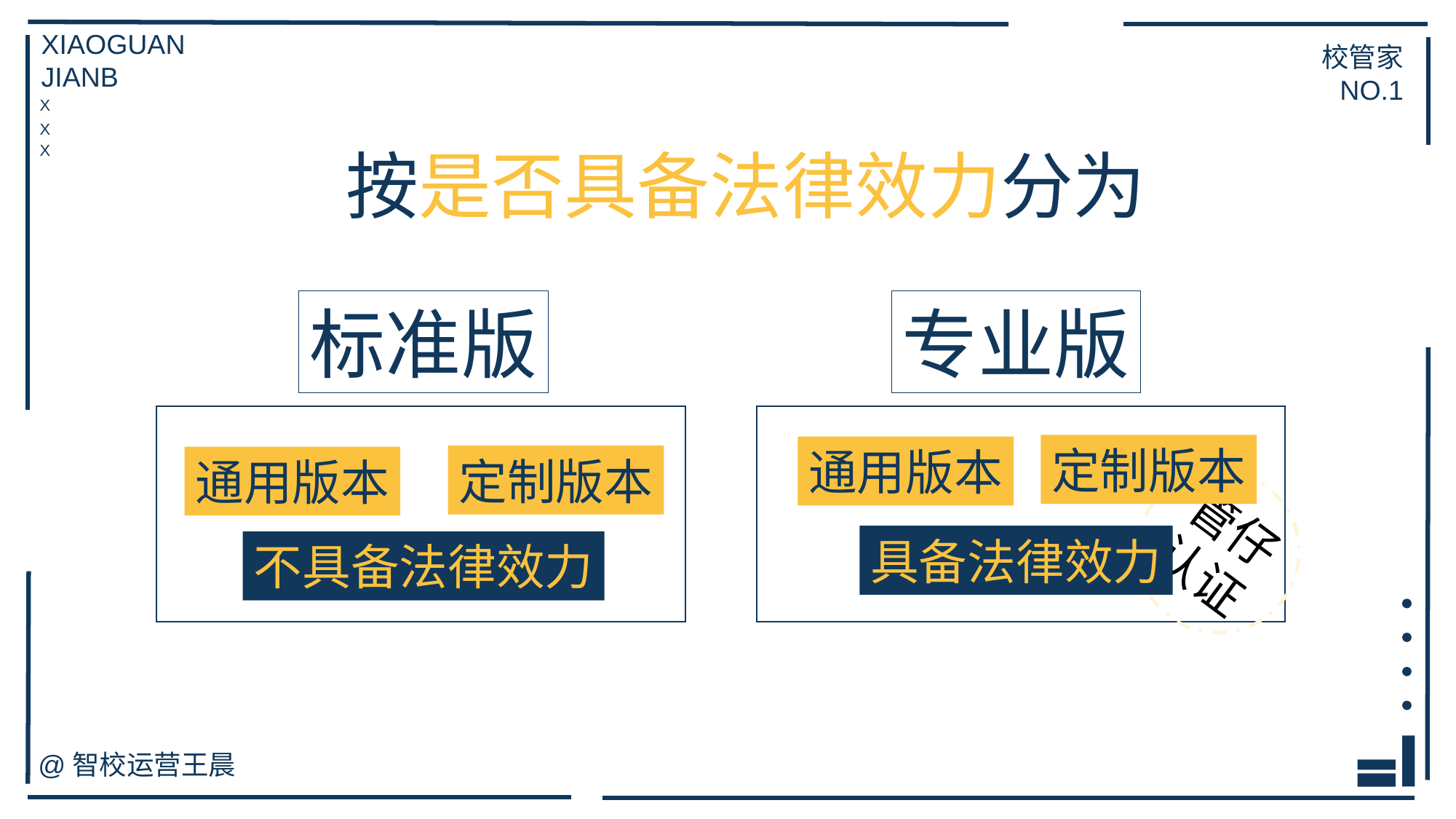

XIAOGUAN
JIANB
校管家
NO.1
X
X
按是否具备法律效力分为
X
标准版
专业版

定制版本
通用版本
定制版本
通用版本

管仔
认证
具备法律效力
不具备法律效力

@智校运营王晨